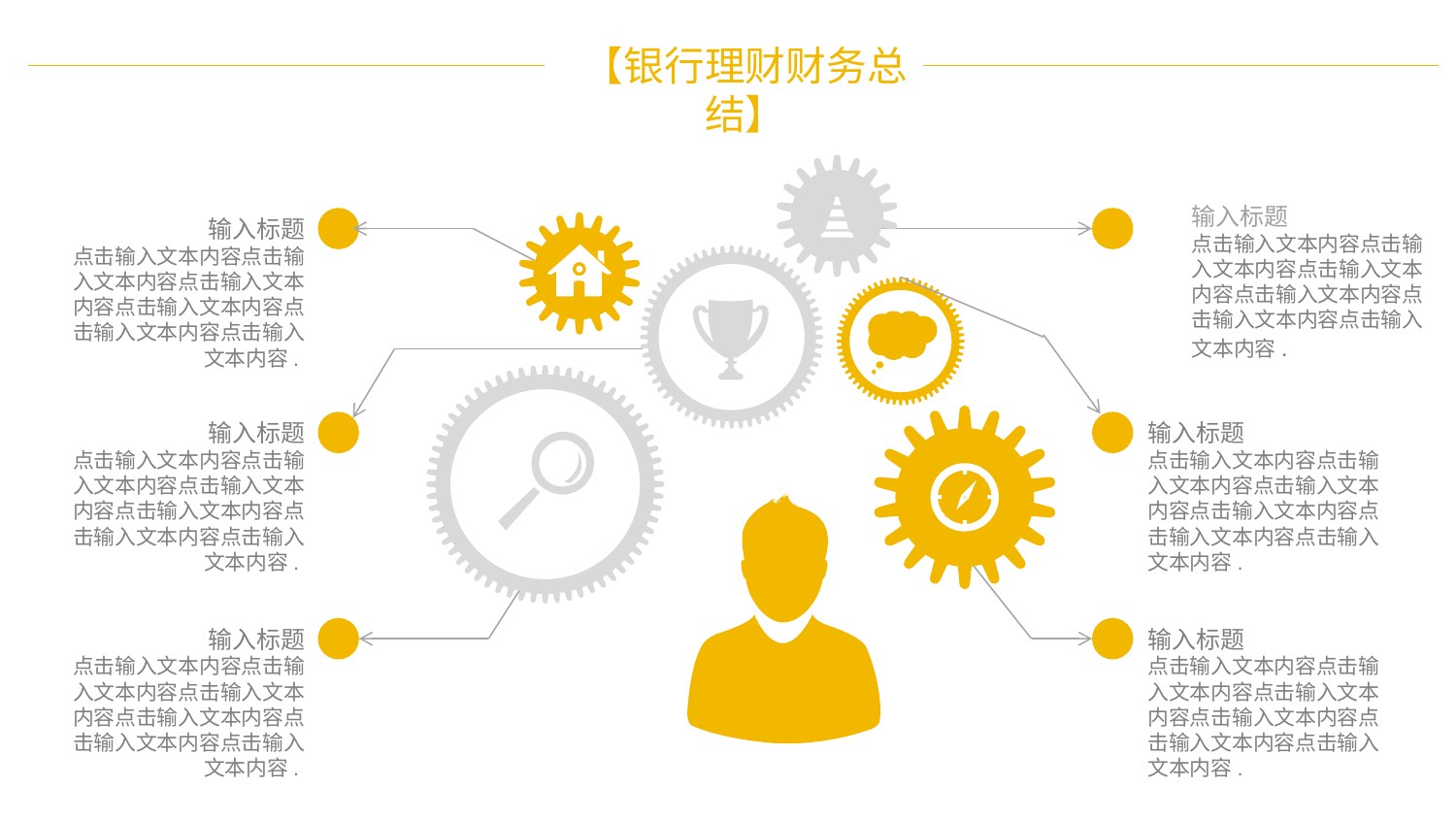

【银行理财财务总结】

输入标题
点击输入文本内容点击输入文本内容点击输入文本内容点击输入文本内容点击输入文本内容点击输入文本内容.

输入标题
点击输入文本内容点击输
入文本内容点击输入文本
内容点击输入文本内容点
击输入文本内容点击输入
文本内容.

输入标题
点击输入文本内容点击输入文本内容点击输入文本内容点击输入文本内容点击输入文本内容点击输入文本内容.
输入标题
点击输入文本内容点击输入文本内容点击输入文本内容点击输入文本内容点击输入文本内容点击输入文本内容.

输入标题
点击输入文本内容点击输入文本内容点击输入文本内容点击输入文本内容点击输入文本内容点击输入文本内容.
输入标题
点击输入文本内容点击输入文本内容点击输入文本内容点击输入文本内容点击输入文本内容点击输入文本内容.